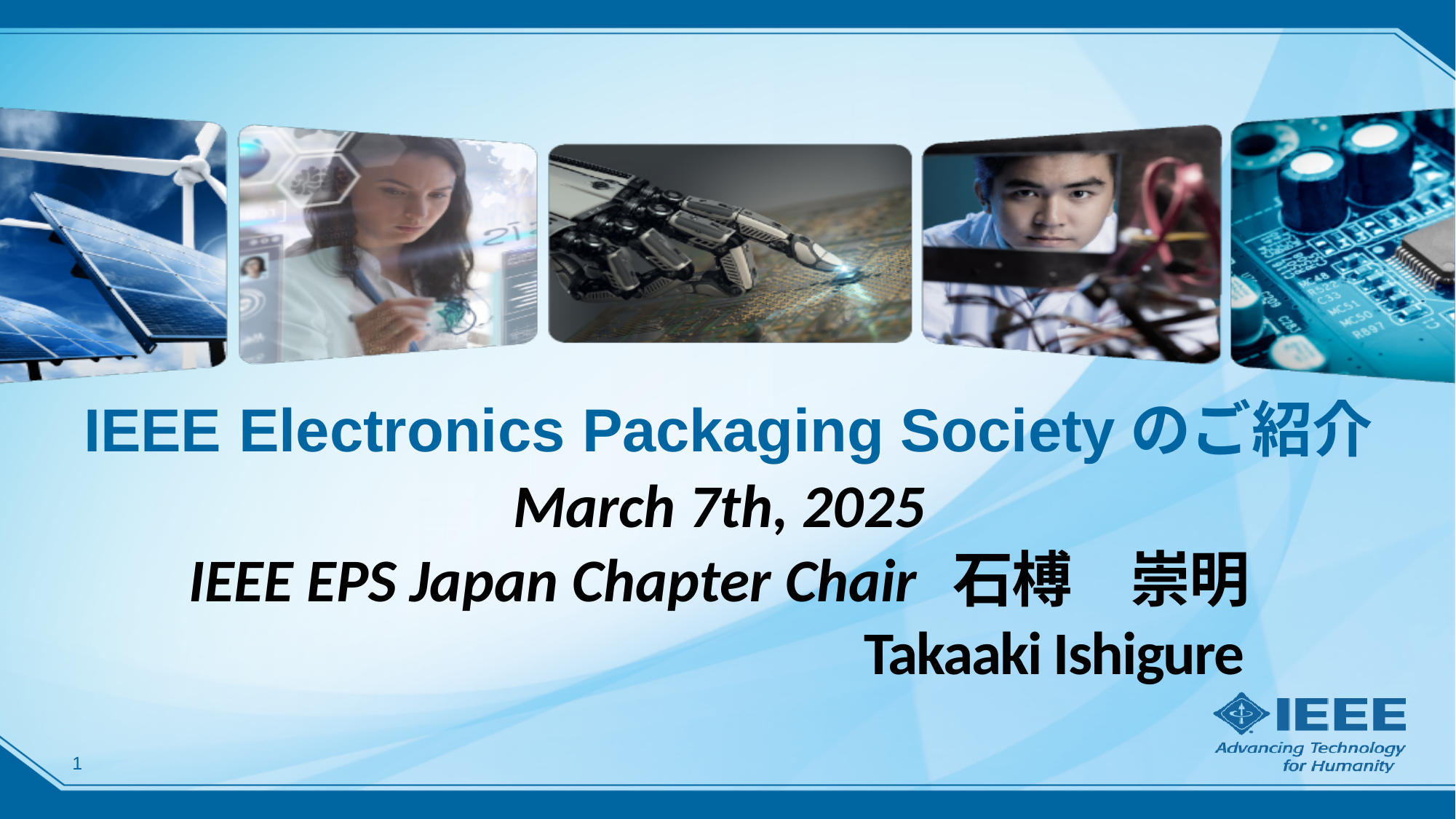

IEEE Electronics Packaging Societyのご紹介
March 7th, 2025
IEEE EPS Japan Chapter Chair	石榑　崇明
　　　　　　                        Takaaki Ishigure
1